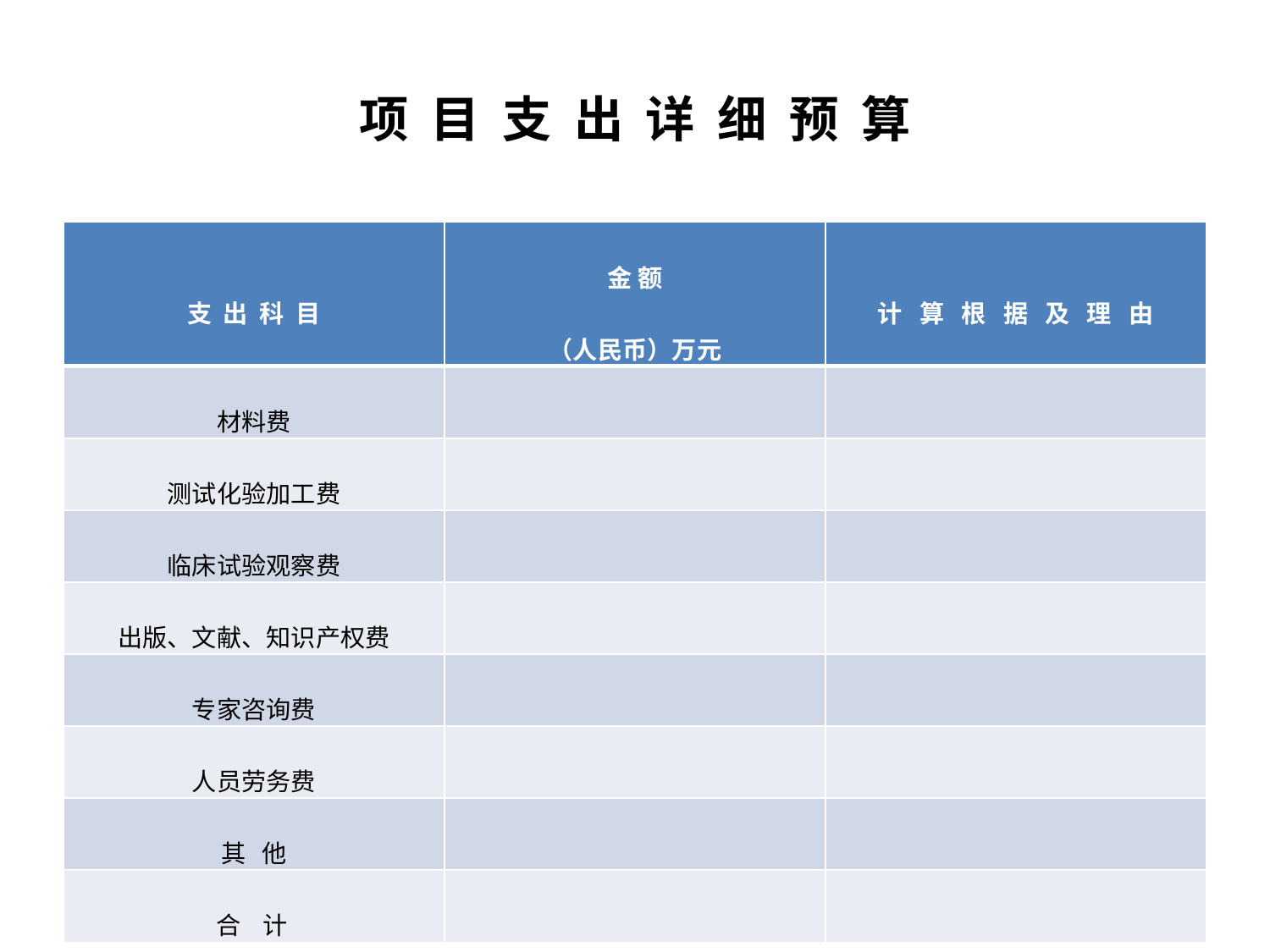

# 项  目  支  出  详  细  预  算
| 支 出 科 目 | 金 额 （人民币）万元 | 计 算 根 据 及 理 由 |
| --- | --- | --- |
| 材料费 |  |  |
| 测试化验加工费 |  |  |
| 临床试验观察费 |  |  |
| 出版、文献、知识产权费 |  |  |
| 专家咨询费 |  |  |
| 人员劳务费 |  |  |
| 其 他 |  |  |
| 合 计 |  |  |